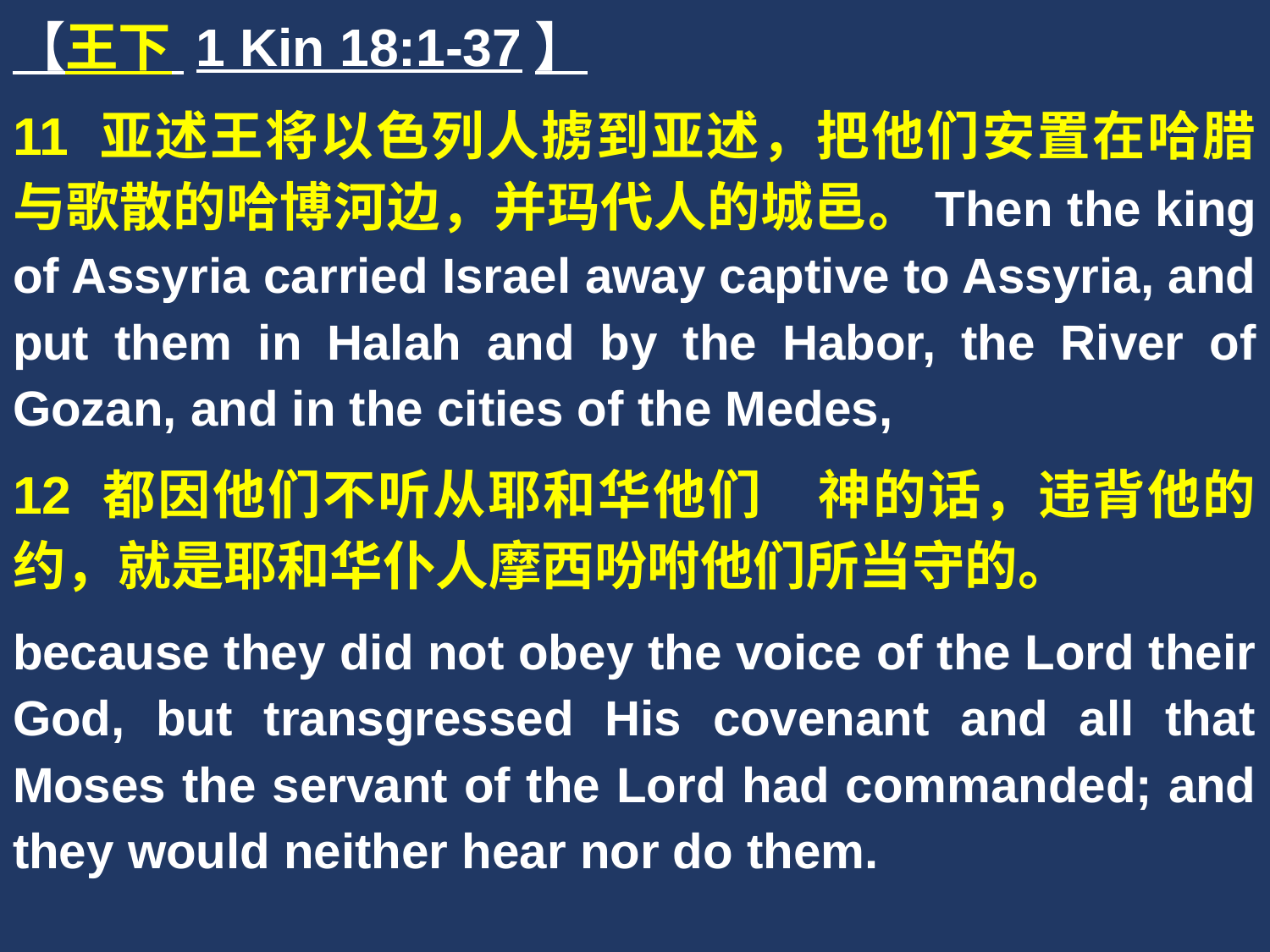

【王下 1 Kin 18:1-37】
11 亚述王将以色列人掳到亚述，把他们安置在哈腊与歌散的哈博河边，并玛代人的城邑。Then the king of Assyria carried Israel away captive to Assyria, and put them in Halah and by the Habor, the River of Gozan, and in the cities of the Medes,
12 都因他们不听从耶和华他们　神的话，违背他的约，就是耶和华仆人摩西吩咐他们所当守的。
because they did not obey the voice of the Lord their God, but transgressed His covenant and all that Moses the servant of the Lord had commanded; and they would neither hear nor do them.